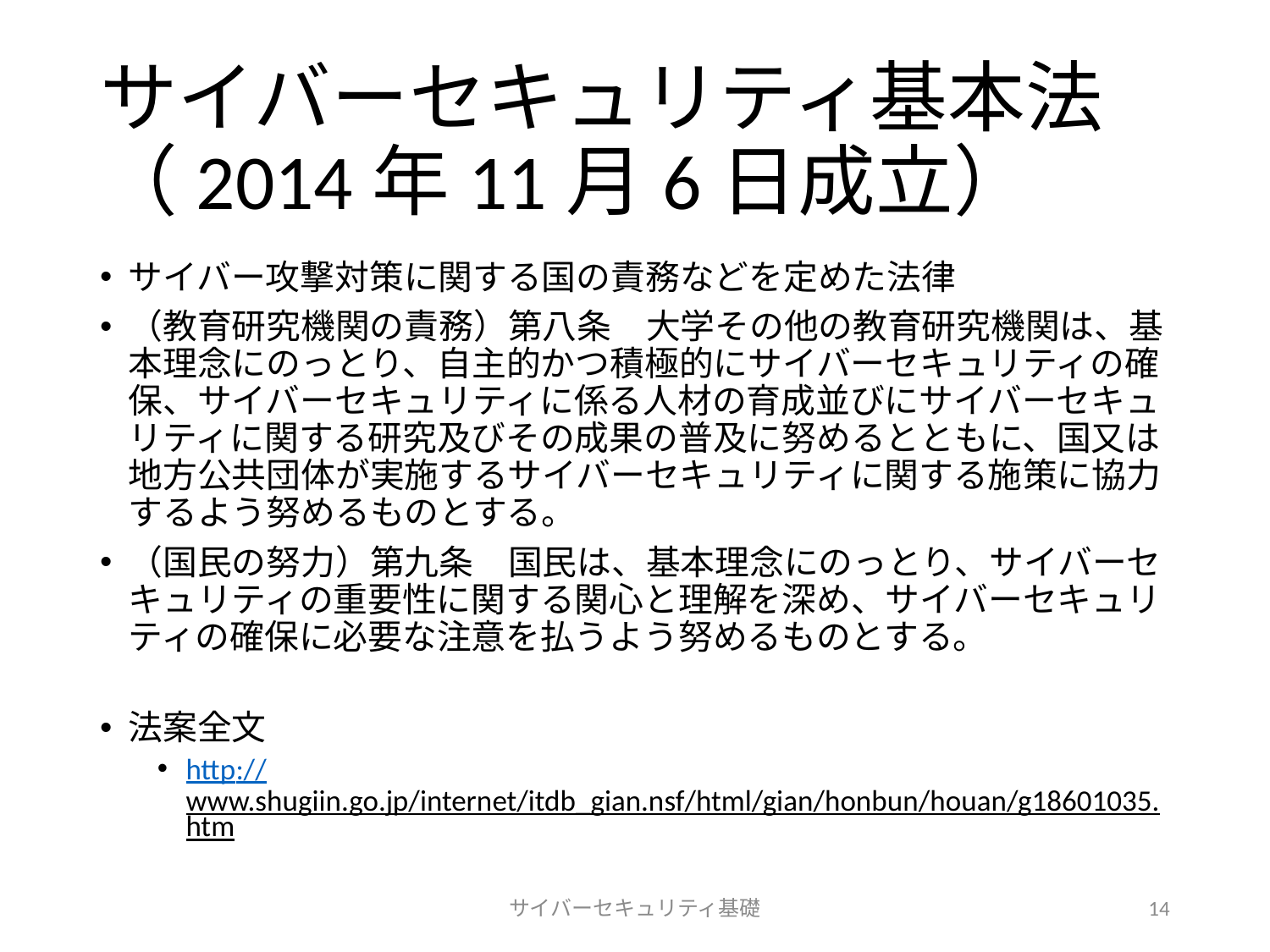

# サイバーセキュリティ基本法 （2014年11月6日成立）
サイバー攻撃対策に関する国の責務などを定めた法律
（教育研究機関の責務）第八条　大学その他の教育研究機関は、基本理念にのっとり、自主的かつ積極的にサイバーセキュリティの確保、サイバーセキュリティに係る人材の育成並びにサイバーセキュリティに関する研究及びその成果の普及に努めるとともに、国又は地方公共団体が実施するサイバーセキュリティに関する施策に協力するよう努めるものとする。
（国民の努力）第九条　国民は、基本理念にのっとり、サイバーセキュリティの重要性に関する関心と理解を深め、サイバーセキュリティの確保に必要な注意を払うよう努めるものとする。

法案全文
http://www.shugiin.go.jp/internet/itdb_gian.nsf/html/gian/honbun/houan/g18601035.htm
サイバーセキュリティ基礎
14